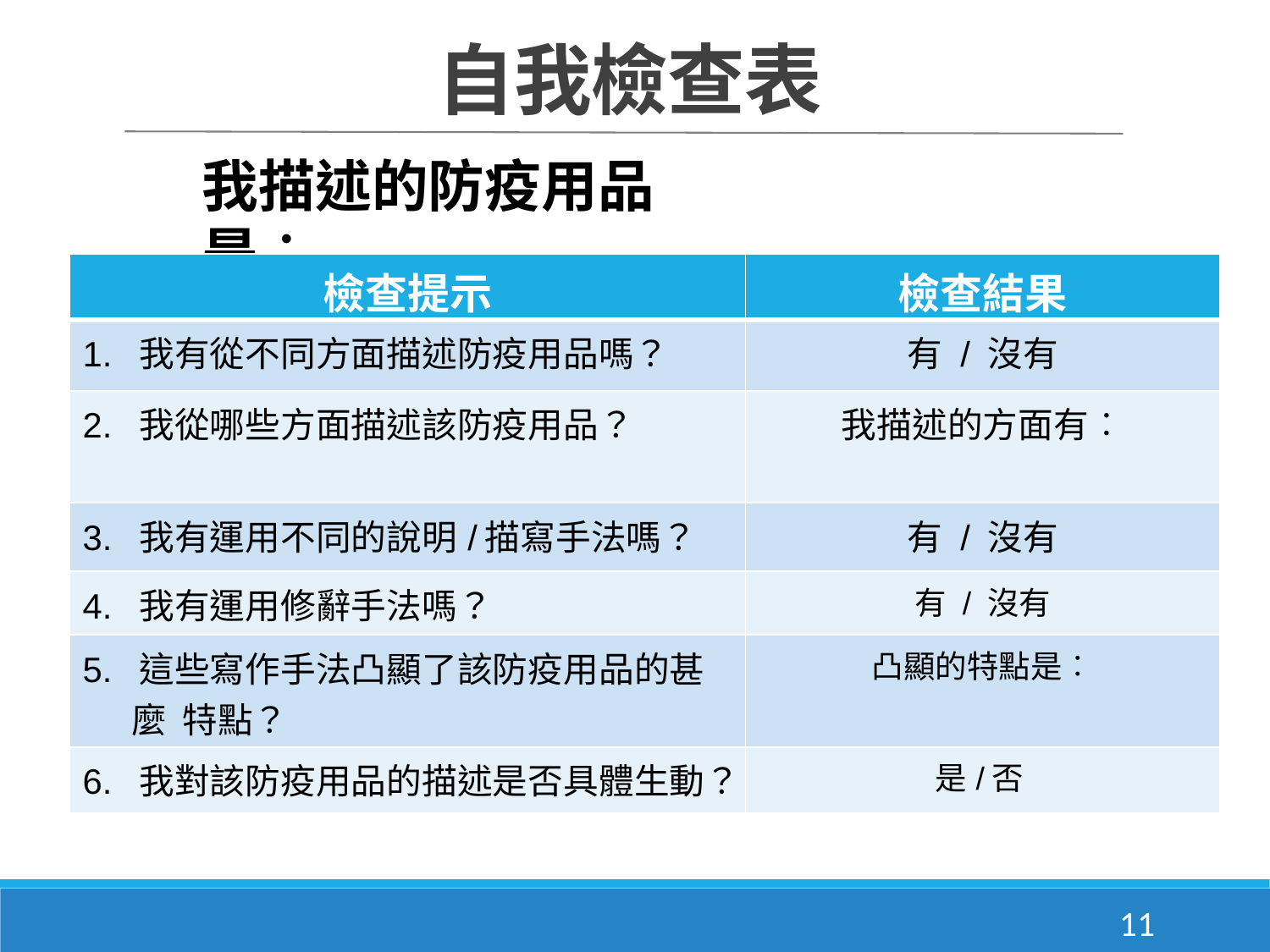

自我檢查表
我描述的防疫用品是︰___________
| 檢查提示 | 檢查結果 |
| --- | --- |
| 1. 我有從不同方面描述防疫用品嗎？ | 有 / 沒有 |
| 2. 我從哪些方面描述該防疫用品？ | 我描述的方面有︰ |
| 3. 我有運用不同的說明/描寫手法嗎？ | 有 / 沒有 |
| 4. 我有運用修辭手法嗎？ | 有 / 沒有 |
| 5. 這些寫作手法凸顯了該防疫用品的甚麼 特點？ | 凸顯的特點是︰ |
| 6. 我對該防疫用品的描述是否具體生動？ | 是/否 |
11